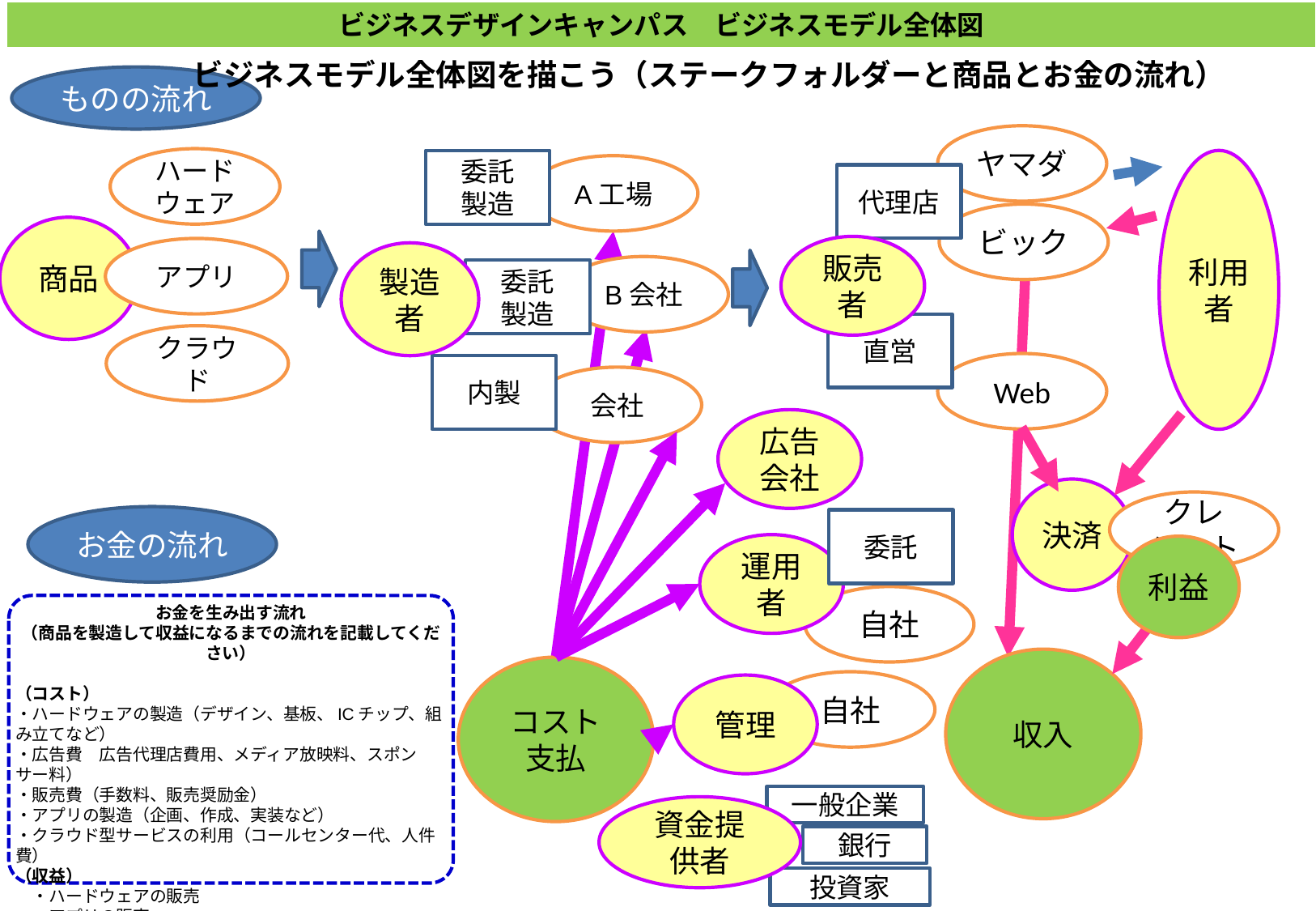

ビジネスデザインキャンパス　ビジネスモデル全体図
ビジネスモデル全体図を描こう（ステークフォルダーと商品とお金の流れ）
ものの流れ
ヤマダ
ハードウェア
利用者
委託
製造
A工場
代理店
ビック
商品

販売者
アプリ
製造者

B会社
委託
製造
直営
クラウド
Web
内製
会社
広告会社
決済
クレジット
お金の流れ
委託
運用者
利益
自社
お金を生み出す流れ
（商品を製造して収益になるまでの流れを記載してください）

（コスト）
・ハードウェアの製造（デザイン、基板、ICチップ、組み立てなど）
・広告費　広告代理店費用、メディア放映料、スポンサー料）
・販売費（手数料、販売奨励金）
・アプリの製造（企画、作成、実装など）
・クラウド型サービスの利用（コールセンター代、人件費）
（収益）
　・ハードウェアの販売
　・アプリの販売
　・クラウドサービス

収入
コスト
支払
自社
管理
一般企業
資金提供者
銀行
投資家